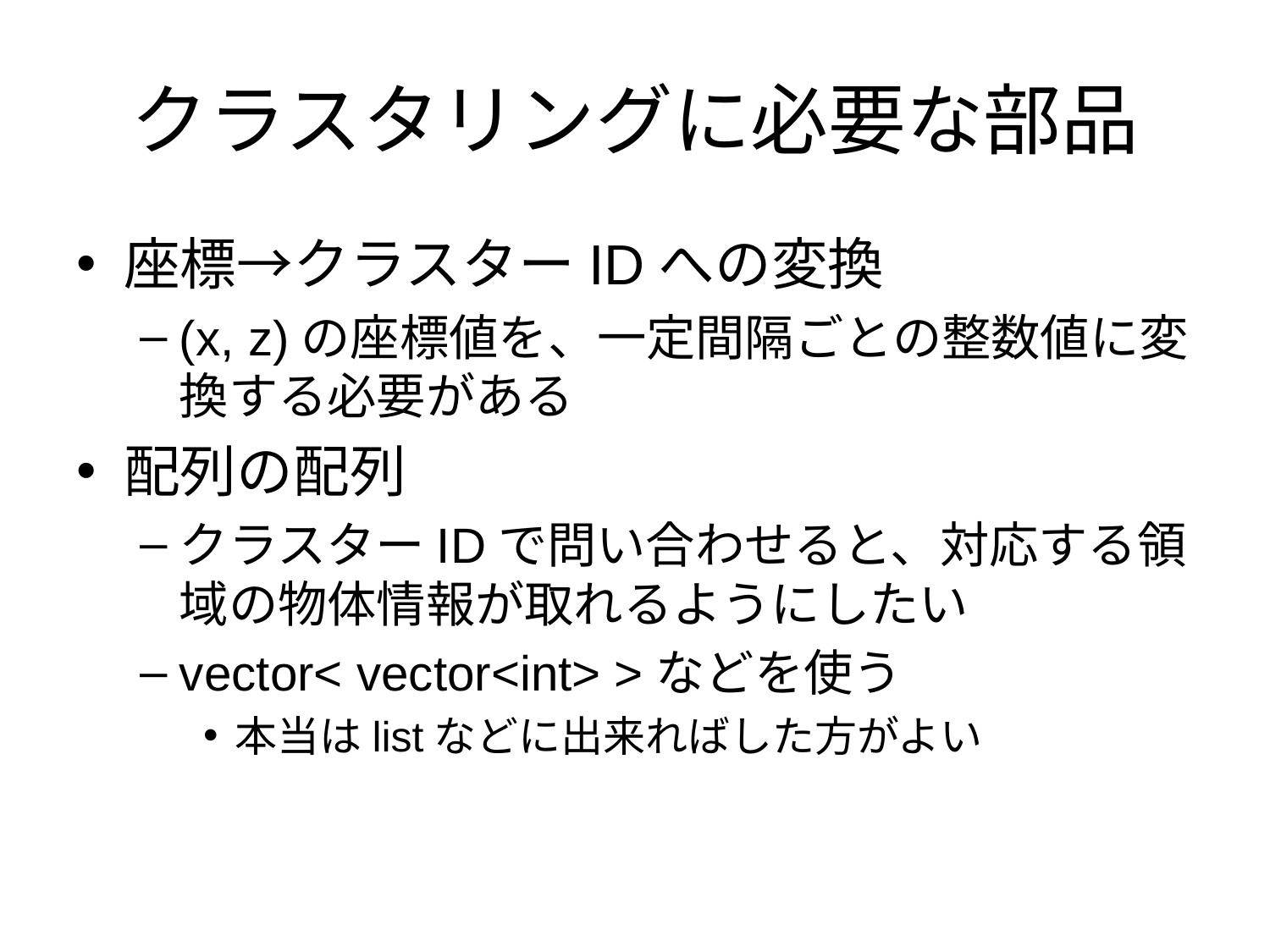

# クラスタリングに必要な部品
座標→クラスターIDへの変換
(x, z)の座標値を、一定間隔ごとの整数値に変換する必要がある
配列の配列
クラスターIDで問い合わせると、対応する領域の物体情報が取れるようにしたい
vector< vector<int> >などを使う
本当はlistなどに出来ればした方がよい